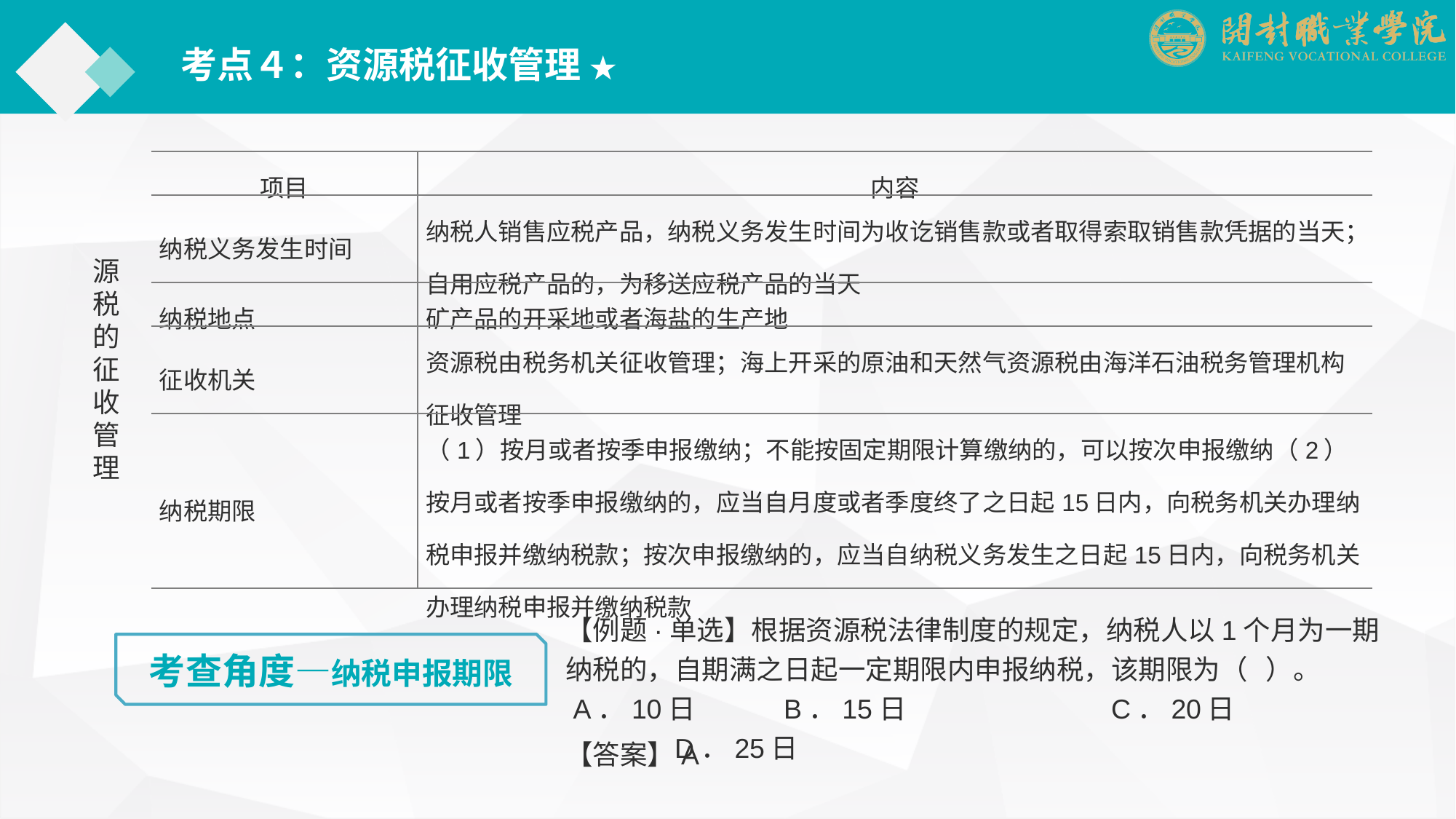

考点４：资源税征收管理 ★
| 项目 | 内容 |
| --- | --- |
| 纳税义务发生时间 | 纳税人销售应税产品，纳税义务发生时间为收讫销售款或者取得索取销售款凭据的当天；自用应税产品的，为移送应税产品的当天 |
| 纳税地点 | 矿产品的开采地或者海盐的生产地 |
| 征收机关 | 资源税由税务机关征收管理；海上开采的原油和天然气资源税由海洋石油税务管理机构征收管理 |
| 纳税期限 | （1）按月或者按季申报缴纳；不能按固定期限计算缴纳的，可以按次申报缴纳（2）按月或者按季申报缴纳的，应当自月度或者季度终了之日起15日内，向税务机关办理纳税申报并缴纳税款；按次申报缴纳的，应当自纳税义务发生之日起15日内，向税务机关办理纳税申报并缴纳税款 |
源税的征收管理
【例题·单选】根据资源税法律制度的规定，纳税人以1个月为一期纳税的，自期满之日起一定期限内申报纳税，该期限为（   ）。
 A．10日	B．15日		C．20日		D．25日

考查角度—纳税申报期限
【答案】A